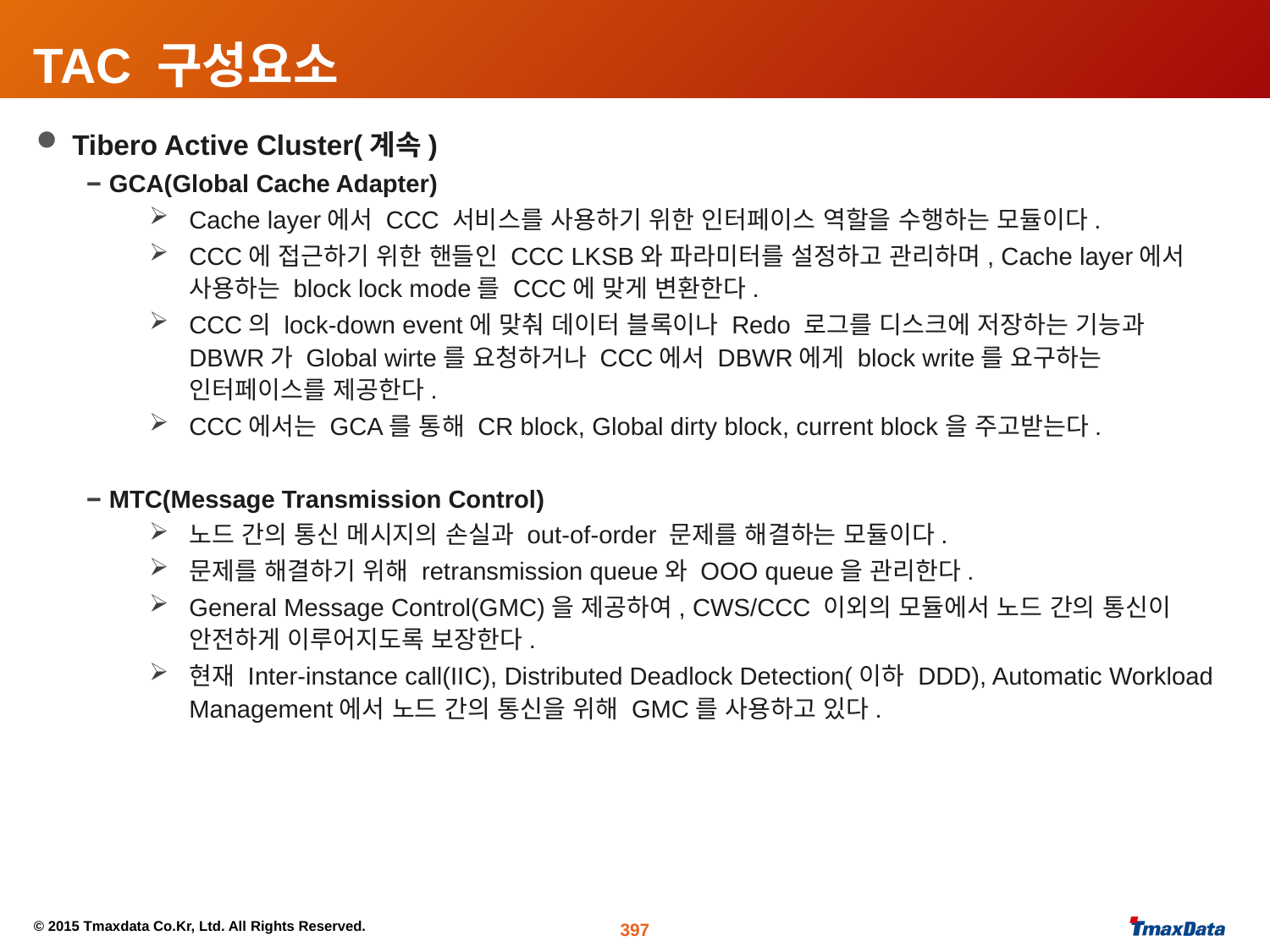

TAC 구성요소
 Tibero Active Cluster(계속)
 GCA(Global Cache Adapter)
Cache layer에서 CCC 서비스를 사용하기 위한 인터페이스 역할을 수행하는 모듈이다.
CCC에 접근하기 위한 핸들인 CCC LKSB와 파라미터를 설정하고 관리하며, Cache layer에서 사용하는 block lock mode를 CCC에 맞게 변환한다.
CCC의 lock-down event에 맞춰 데이터 블록이나 Redo 로그를 디스크에 저장하는 기능과 DBWR가 Global wirte를 요청하거나 CCC에서 DBWR에게 block write를 요구하는 인터페이스를 제공한다.
CCC에서는 GCA를 통해 CR block, Global dirty block, current block을 주고받는다.

 MTC(Message Transmission Control)
노드 간의 통신 메시지의 손실과 out-of-order 문제를 해결하는 모듈이다.
문제를 해결하기 위해 retransmission queue와 OOO queue을 관리한다.
General Message Control(GMC)을 제공하여, CWS/CCC 이외의 모듈에서 노드 간의 통신이 안전하게 이루어지도록 보장한다.
현재 Inter-instance call(IIC), Distributed Deadlock Detection(이하 DDD), Automatic Workload Management에서 노드 간의 통신을 위해 GMC를 사용하고 있다.